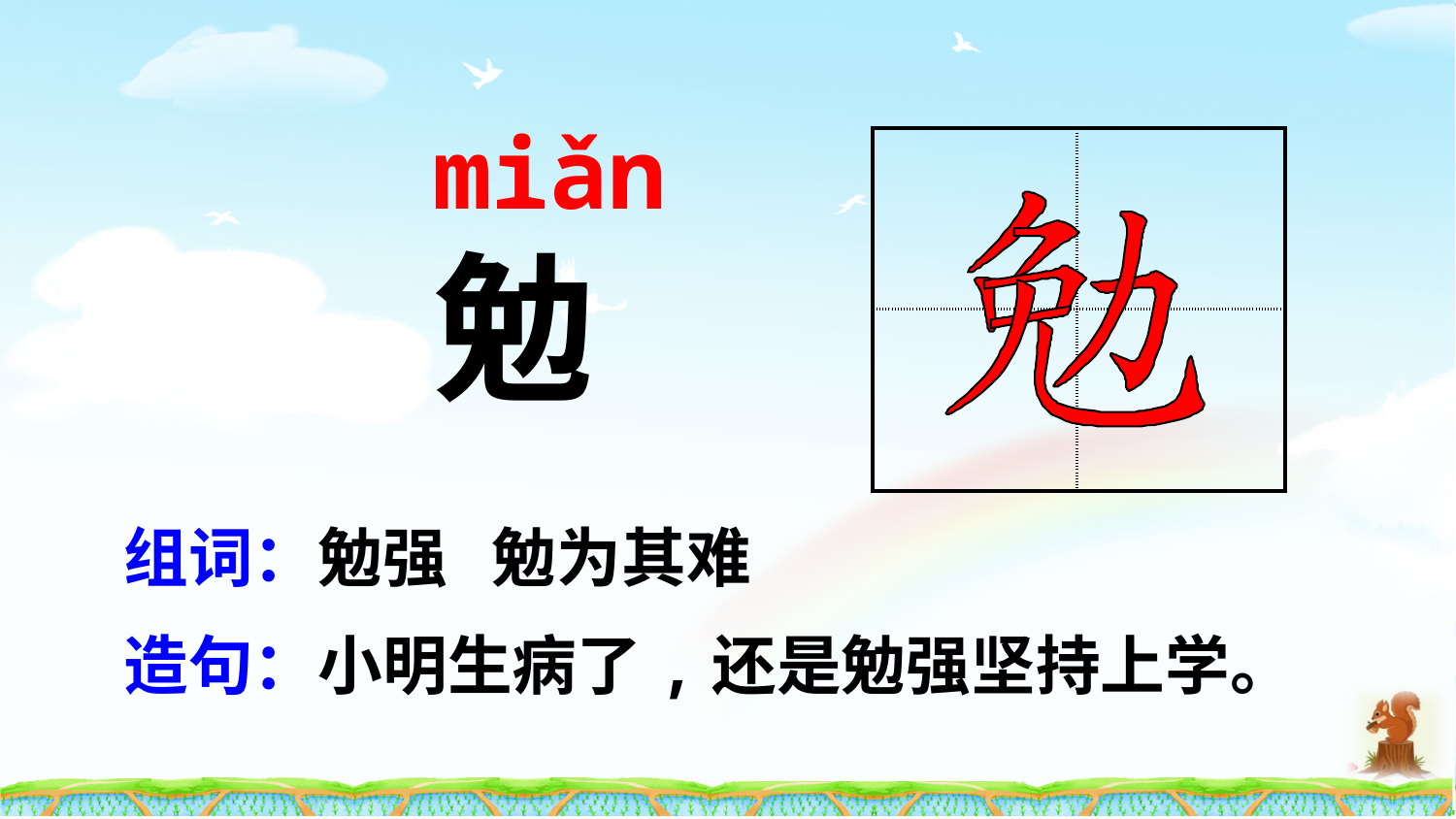

miǎn
|  |  |
| --- | --- |
|  |  |

勉

组词：勉强   勉为其难
造句：小明生病了,还是勉强坚持上学。